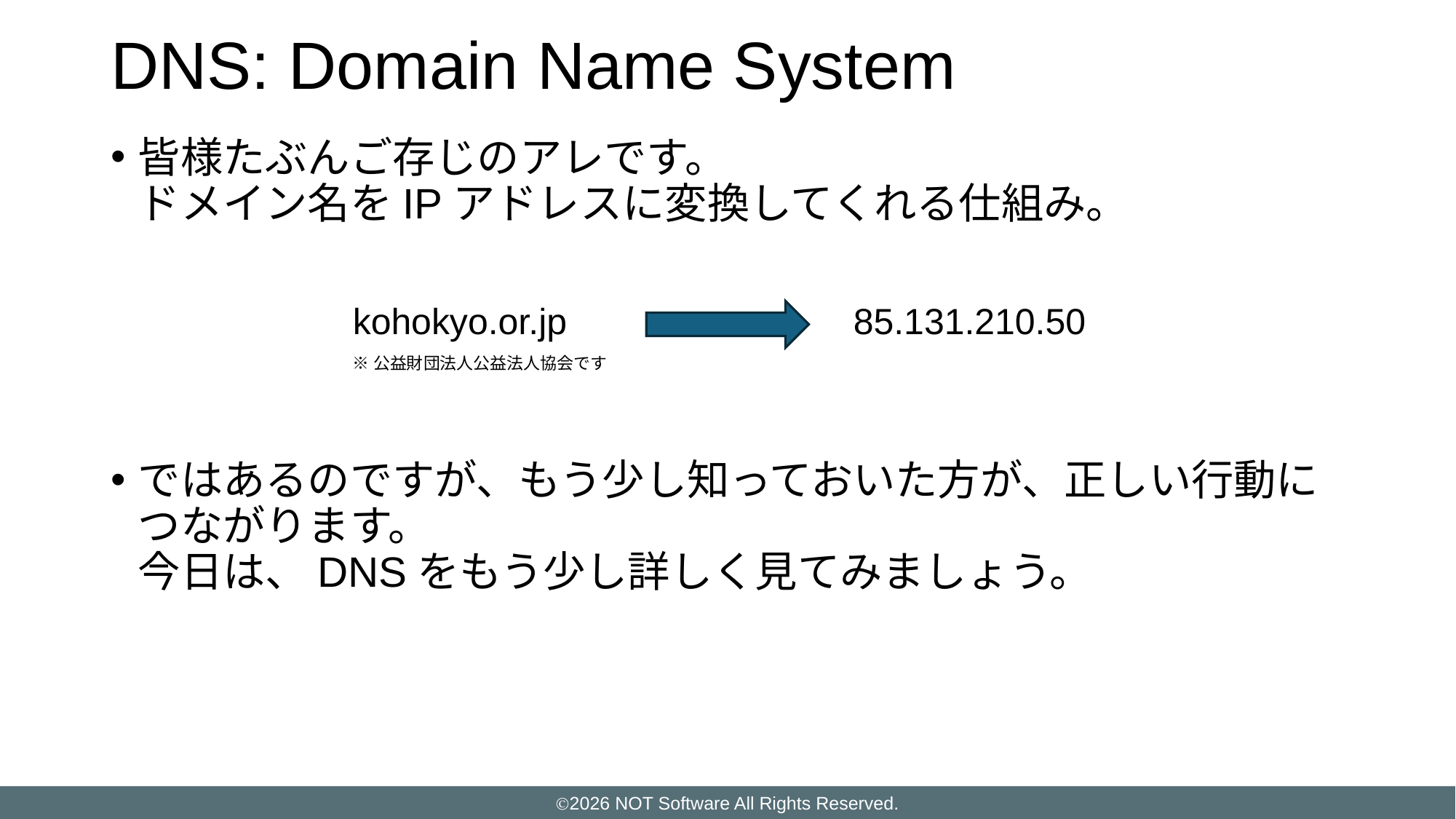

# DNS: Domain Name System
皆様たぶんご存じのアレです。
ドメイン名をIPアドレスに変換してくれる仕組み。

kohokyo.or.jp
85.131.210.50

※公益財団法人公益法人協会です
ではあるのですが、もう少し知っておいた方が、正しい行動につながります。
今日は、DNSをもう少し詳しく見てみましょう。